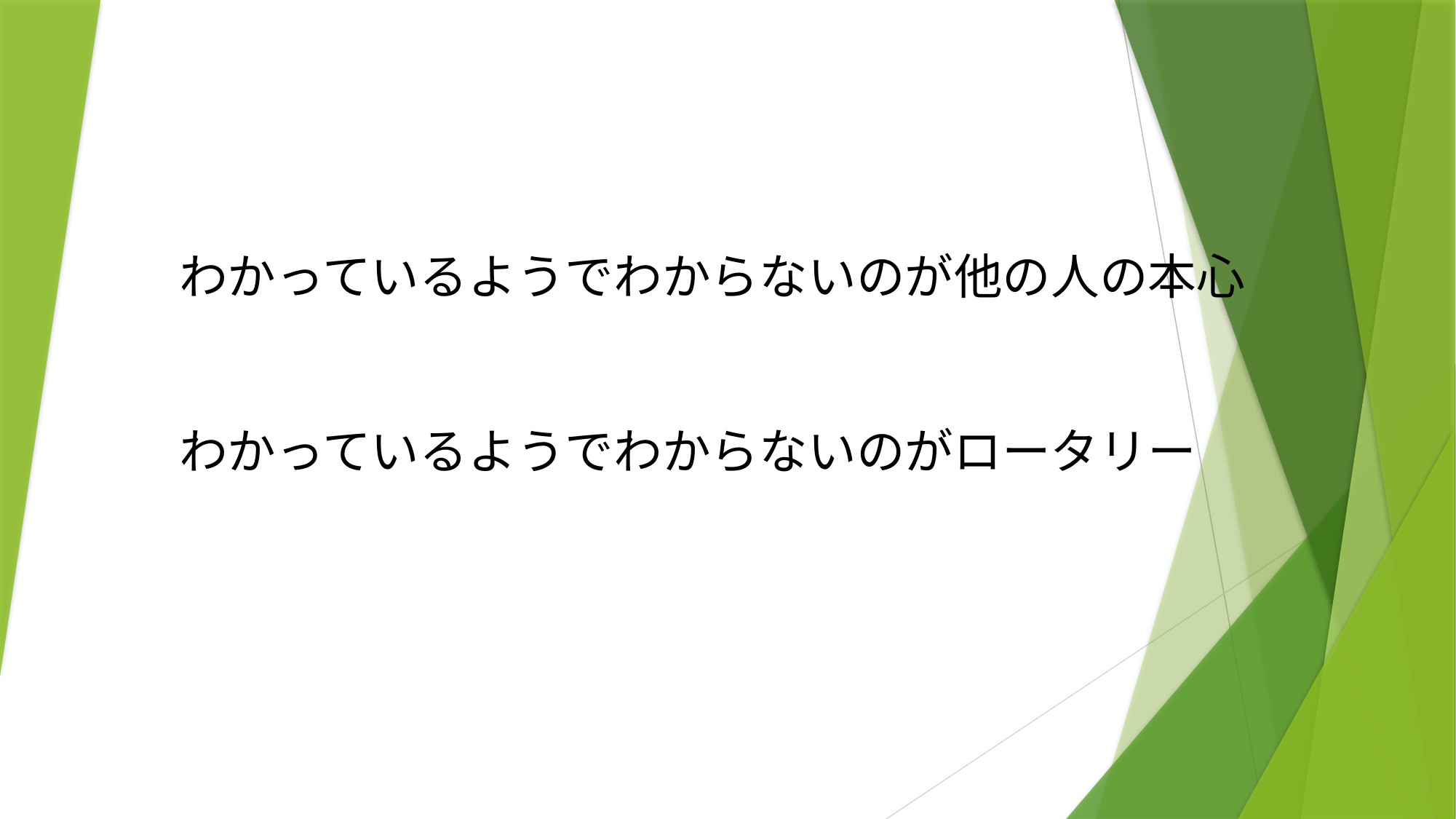

わかっているようでわからないのが他の人の本心

わかっているようでわからないのがロータリー